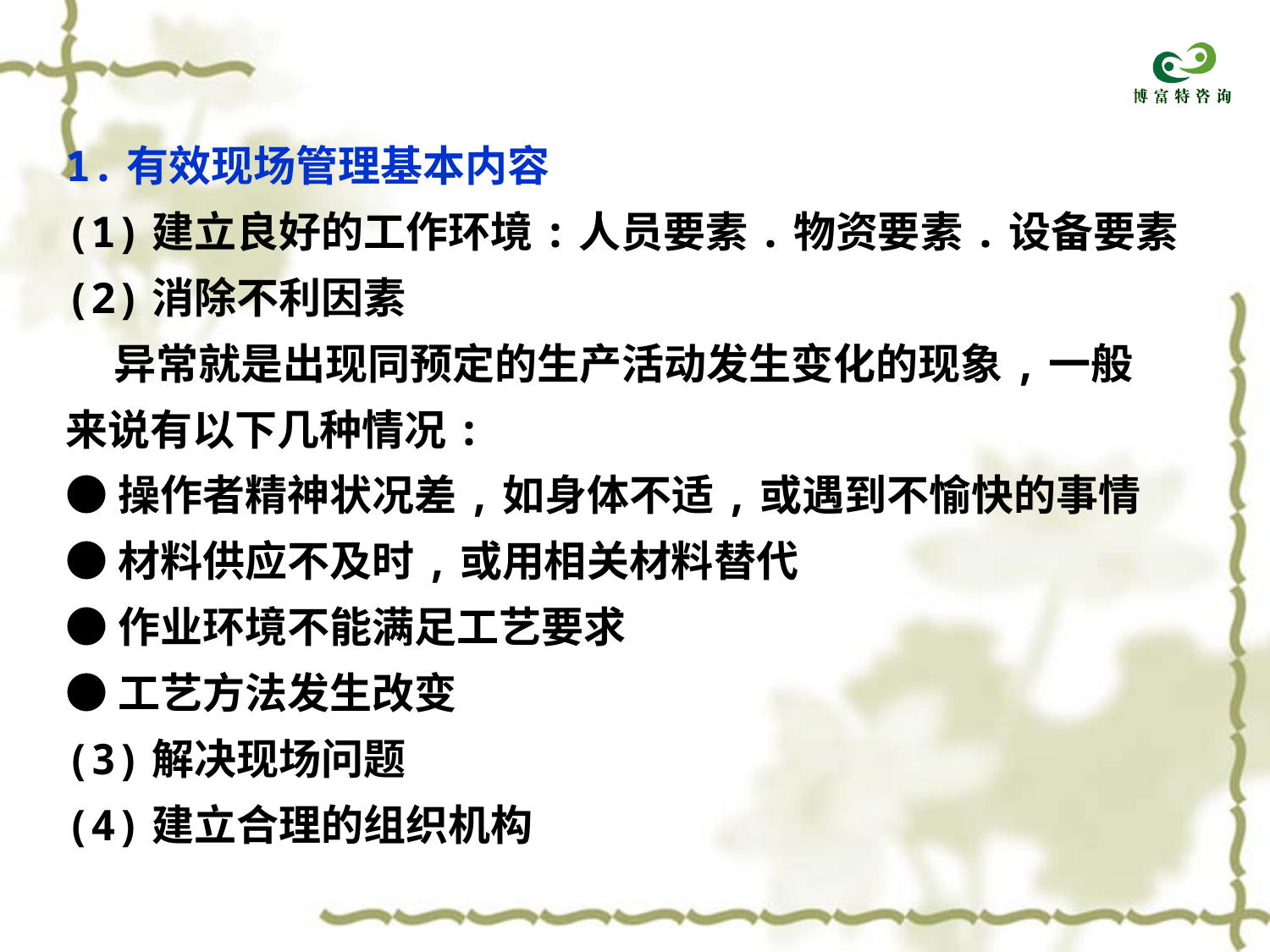

1.有效现场管理基本内容
(1)建立良好的工作环境:人员要素.物资要素.设备要素
(2)消除不利因素
    异常就是出现同预定的生产活动发生变化的现象,一般
来说有以下几种情况:
●操作者精神状况差,如身体不适,或遇到不愉快的事情
●材料供应不及时,或用相关材料替代
●作业环境不能满足工艺要求
●工艺方法发生改变
(3)解决现场问题
(4)建立合理的组织机构